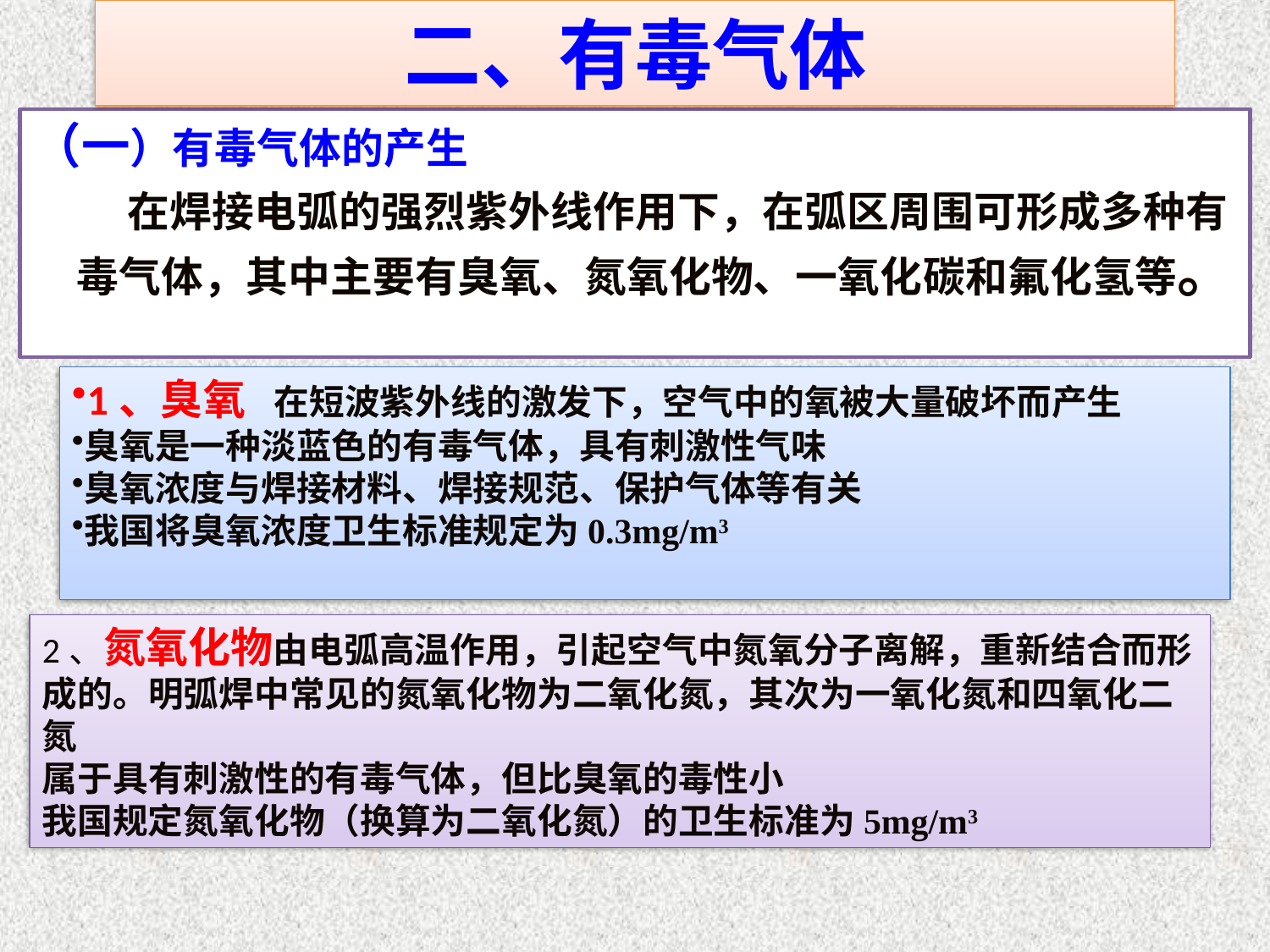

# 二、有毒气体
（一）有毒气体的产生
         在焊接电弧的强烈紫外线作用下，在弧区周围可形成多种有毒气体，其中主要有臭氧、氮氧化物、一氧化碳和氟化氢等。

1、臭氧   在短波紫外线的激发下，空气中的氧被大量破坏而产生
臭氧是一种淡蓝色的有毒气体，具有刺激性气味
臭氧浓度与焊接材料、焊接规范、保护气体等有关
我国将臭氧浓度卫生标准规定为0.3mg/m3

2、氮氧化物由电弧高温作用，引起空气中氮氧分子离解，重新结合而形成的。明弧焊中常见的氮氧化物为二氧化氮，其次为一氧化氮和四氧化二氮
属于具有刺激性的有毒气体，但比臭氧的毒性小
我国规定氮氧化物（换算为二氧化氮）的卫生标准为5mg/m3